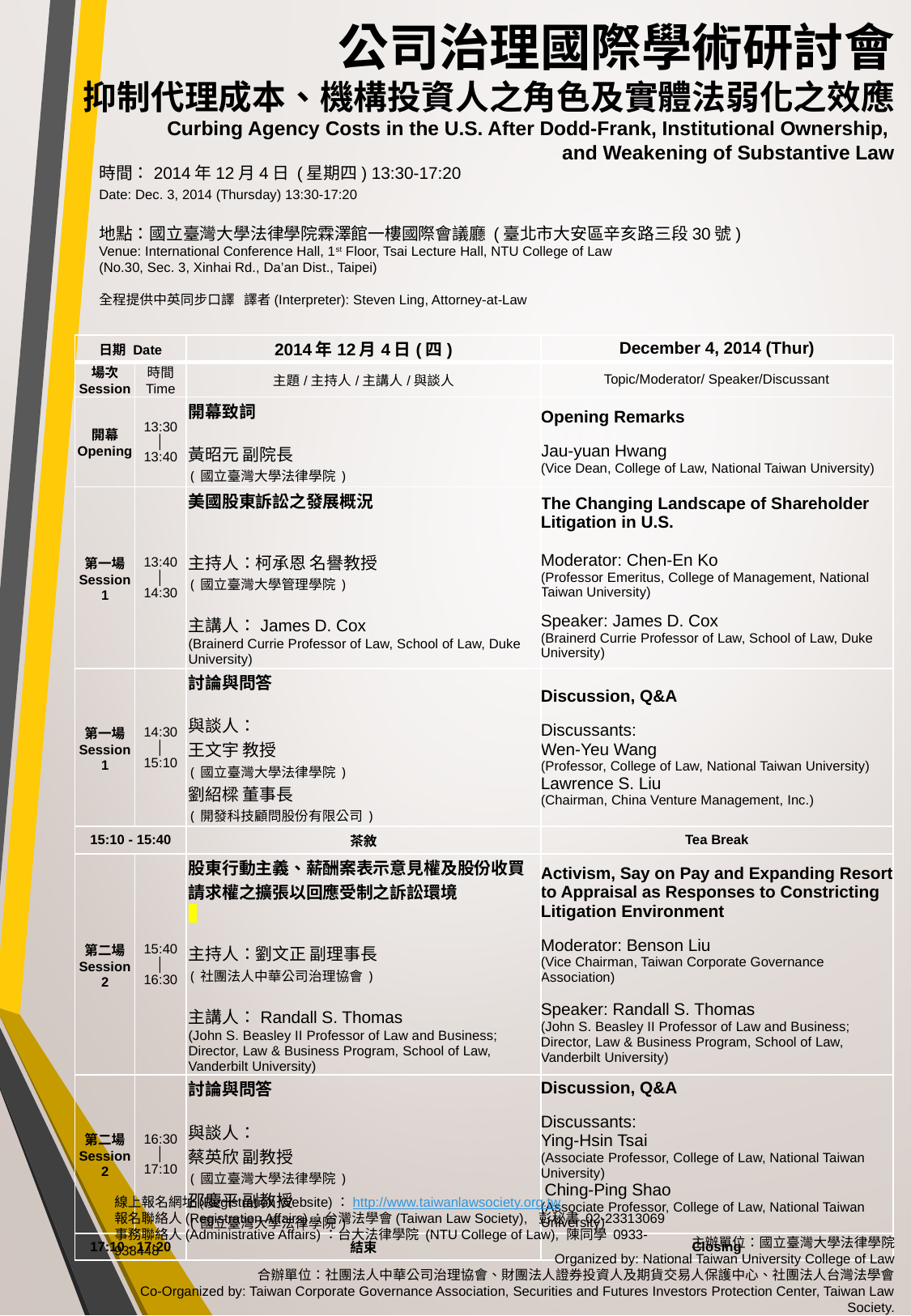

# 公司治理國際學術研討會 抑制代理成本、機構投資人之角色及實體法弱化之效應 Curbing Agency Costs in the U.S. After Dodd-Frank, Institutional Ownership, and Weakening of Substantive Law
時間：2014年12月4日 (星期四) 13:30-17:20
Date: Dec. 3, 2014 (Thursday) 13:30-17:20

地點：國立臺灣大學法律學院霖澤館一樓國際會議廳 (臺北市大安區辛亥路三段30號)
Venue: International Conference Hall, 1st Floor, Tsai Lecture Hall, NTU College of Law
(No.30, Sec. 3, Xinhai Rd., Da’an Dist., Taipei)

全程提供中英同步口譯   譯者(Interpreter): Steven Ling, Attorney-at-Law
| 日期 Date |  | 2014年12月4日(四) | December 4, 2014 (Thur) |
| --- | --- | --- | --- |
| 場次 Session | 時間 Time | 主題/主持人/主講人/與談人 | Topic/Moderator/ Speaker/Discussant |
| 開幕 Opening | 13:30 │ 13:40 | 開幕致詞   黃昭元 副院長 (國立臺灣大學法律學院) | Opening Remarks   Jau-yuan Hwang (Vice Dean, College of Law, National Taiwan University) |
| 第一場 Session 1 | 13:40 │ 14:30 | 美國股東訴訟之發展概況 主持人：柯承恩 名譽教授 (國立臺灣大學管理學院) 主講人：James D. Cox (Brainerd Currie Professor of Law, School of Law, Duke University) | The Changing Landscape of Shareholder Litigation in U.S. Moderator: Chen-En Ko (Professor Emeritus, College of Management, National Taiwan University) Speaker: James D. Cox (Brainerd Currie Professor of Law, School of Law, Duke University) |
| 第一場 Session 1 | 14:30 │ 15:10 | 討論與問答   與談人： 王文宇 教授 (國立臺灣大學法律學院) 劉紹樑 董事長 (開發科技顧問股份有限公司) | Discussion, Q&A   Discussants: Wen-Yeu Wang (Professor, College of Law, National Taiwan University)  Lawrence S. Liu (Chairman, China Venture Management, Inc.) |
| 15:10 - 15:40 |  | 茶敘 | Tea Break |
| 第二場 Session 2 | 15:40 │ 16:30 | 股東行動主義、薪酬案表示意見權及股份收買請求權之擴張以回應受制之訴訟環境   主持人：劉文正 副理事長 (社團法人中華公司治理協會)   主講人：Randall S. Thomas (John S. Beasley II Professor of Law and Business; Director, Law & Business Program, School of Law, Vanderbilt University) | Activism, Say on Pay and Expanding Resort to Appraisal as Responses to Constricting Litigation Environment   Moderator: Benson Liu (Vice Chairman, Taiwan Corporate Governance Association)   Speaker: Randall S. Thomas (John S. Beasley II Professor of Law and Business; Director, Law & Business Program, School of Law, Vanderbilt University) |
| 第二場 Session 2 | 16:30 │ 17:10 | 討論與問答   與談人： 蔡英欣 副教授 (國立臺灣大學法律學院) 邵慶平 副教授 (國立臺灣大學法律學院) | Discussion, Q&A   Discussants: Ying-Hsin Tsai (Associate Professor, College of Law, National Taiwan University)  Ching-Ping Shao (Associate Professor, College of Law, National Taiwan University) |
| 17:10 - 17:20 |  | 結束 | Closing |
線上報名網址(Registration Website)：http://www.taiwanlawsociety.org.tw
報名聯絡人(Registration Affairs)：台灣法學會(Taiwan Law Society),  彭秘書 02-23313069
事務聯絡人(Administrative Affairs)：台大法律學院 (NTU College of Law), 陳同學 0933-938448
主辦單位：國立臺灣大學法律學院
Organized by: National Taiwan University College of Law
合辦單位：社團法人中華公司治理協會、財團法人證券投資人及期貨交易人保護中心、社團法人台灣法學會
Co-Organized by: Taiwan Corporate Governance Association, Securities and Futures Investors Protection Center, Taiwan Law Society.